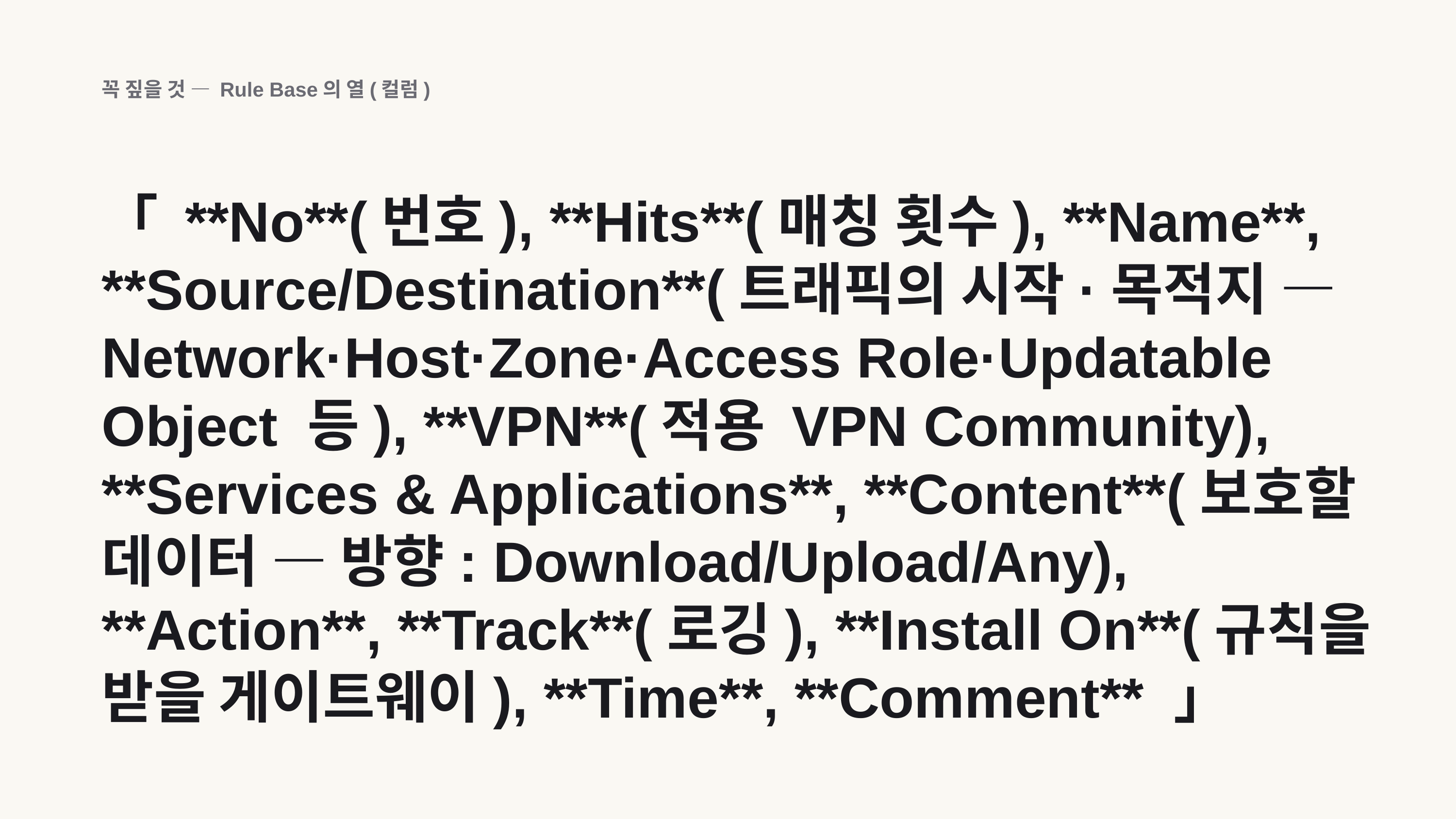

꼭 짚을 것 — Rule Base의 열(컬럼)
「 **No**(번호), **Hits**(매칭 횟수), **Name**, **Source/Destination**(트래픽의 시작·목적지 — Network·Host·Zone·Access Role·Updatable Object 등), **VPN**(적용 VPN Community), **Services & Applications**, **Content**(보호할 데이터 — 방향: Download/Upload/Any), **Action**, **Track**(로깅), **Install On**(규칙을 받을 게이트웨이), **Time**, **Comment** 」